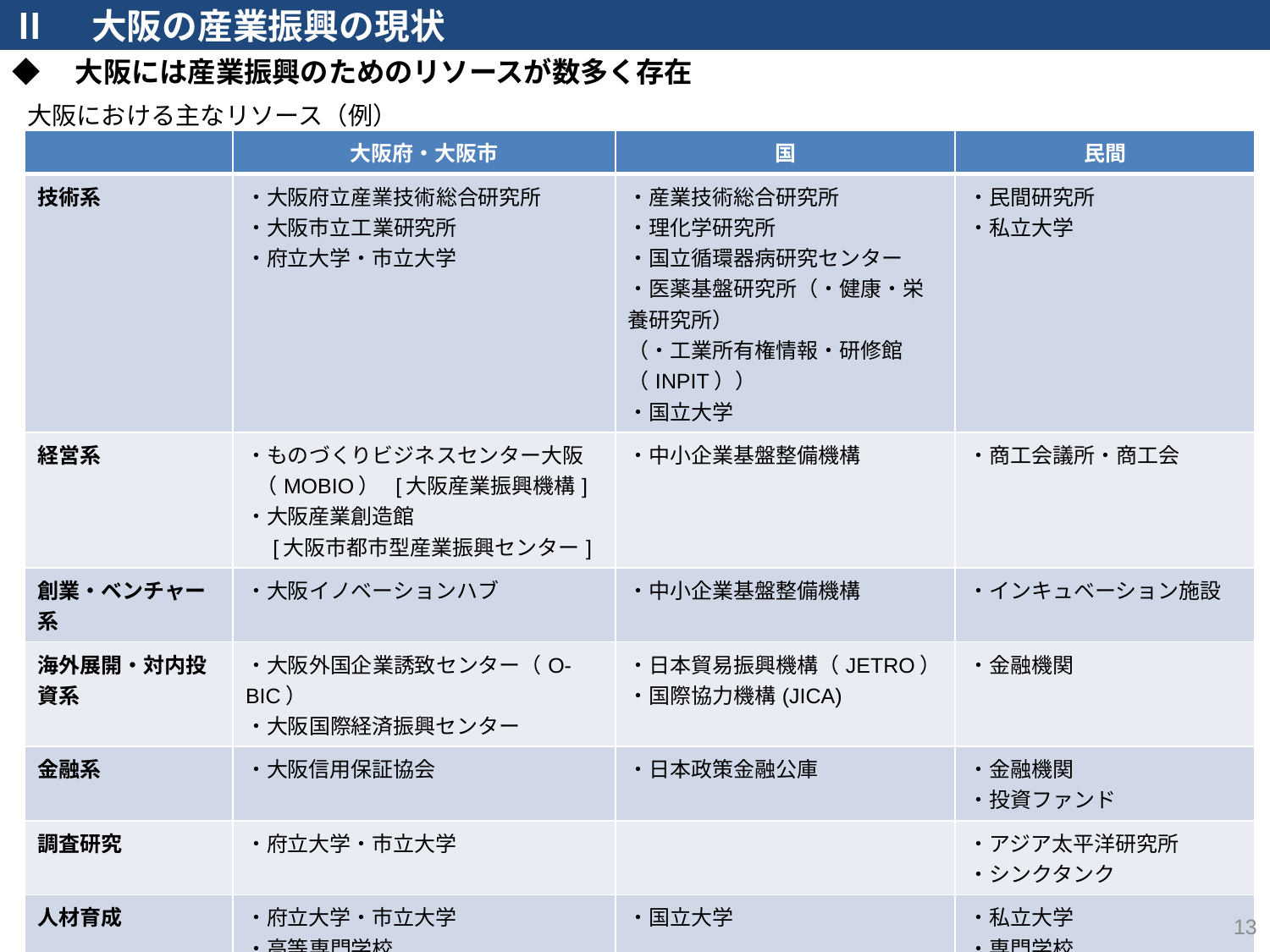

Ⅱ　大阪の産業振興の現状
◆　大阪には産業振興のためのリソースが数多く存在
大阪における主なリソース（例）
|  | 大阪府・大阪市 | 国 | 民間 |
| --- | --- | --- | --- |
| 技術系 | ・大阪府立産業技術総合研究所 ・大阪市立工業研究所 ・府立大学・市立大学 | ・産業技術総合研究所 ・理化学研究所 ・国立循環器病研究センター ・医薬基盤研究所（・健康・栄養研究所） （・工業所有権情報・研修館（INPIT）） ・国立大学 | ・民間研究所 ・私立大学 |
| 経営系 | ・ものづくりビジネスセンター大阪 （MOBIO） [大阪産業振興機構] ・大阪産業創造館 　[大阪市都市型産業振興センター] | ・中小企業基盤整備機構 | ・商工会議所・商工会 |
| 創業・ベンチャー系 | ・大阪イノベーションハブ | ・中小企業基盤整備機構 | ・インキュベーション施設 |
| 海外展開・対内投資系 | ・大阪外国企業誘致センター（O-BIC） ・大阪国際経済振興センター | ・日本貿易振興機構（JETRO） ・国際協力機構(JICA) | ・金融機関 |
| 金融系 | ・大阪信用保証協会 | ・日本政策金融公庫 | ・金融機関 ・投資ファンド |
| 調査研究 | ・府立大学・市立大学 |  | ・アジア太平洋研究所 ・シンクタンク |
| 人材育成 | ・府立大学・市立大学 ・高等専門学校 | ・国立大学 | ・私立大学 ・専門学校 ・人材関係会社 |
| 交流拠点 |  |  | ・ナレッジキャピタル ・金融機関の支援拠点 ・大学の支援拠点 |
13